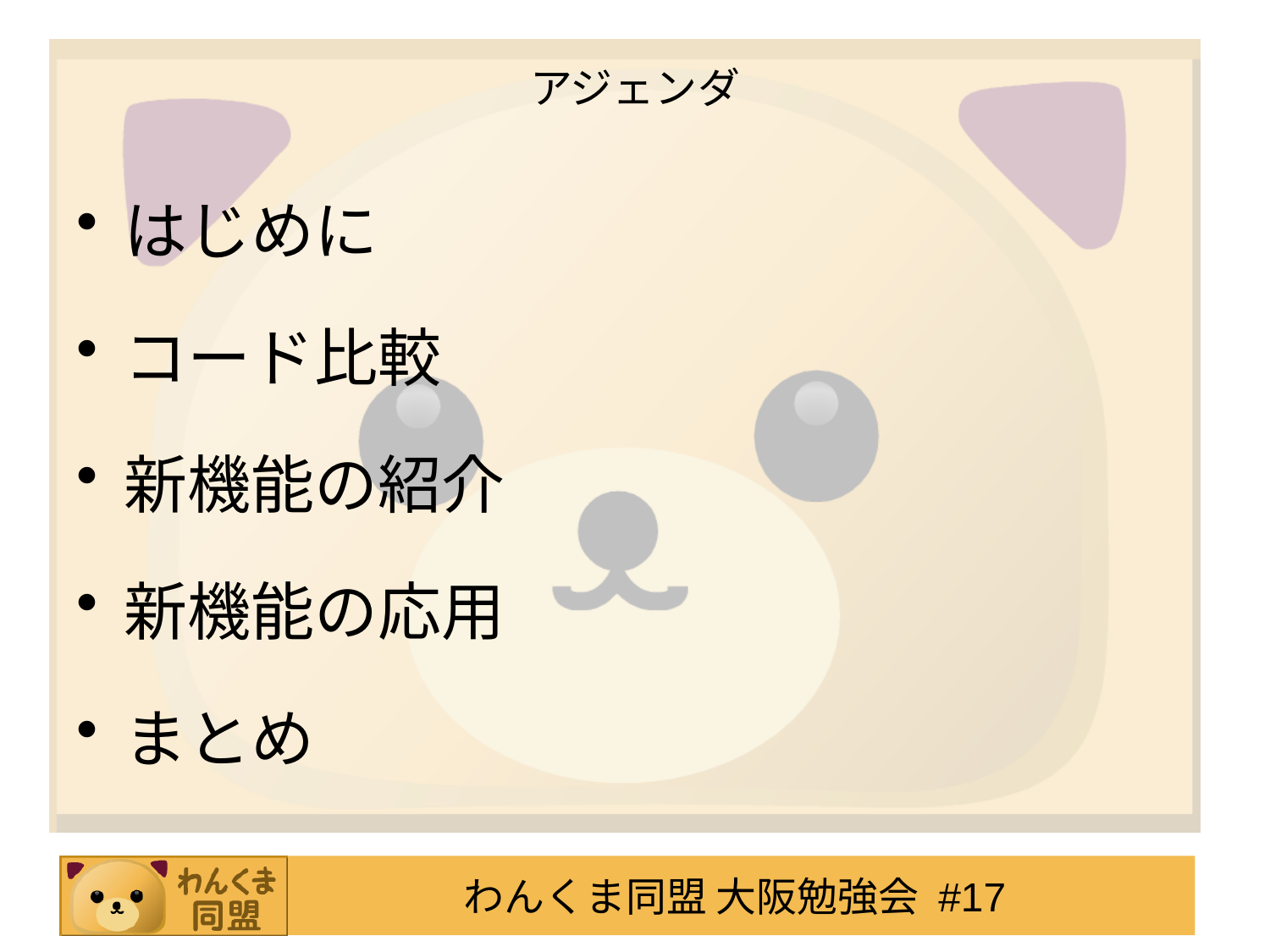

# アジェンダ
はじめに
コード比較
新機能の紹介
新機能の応用
まとめ